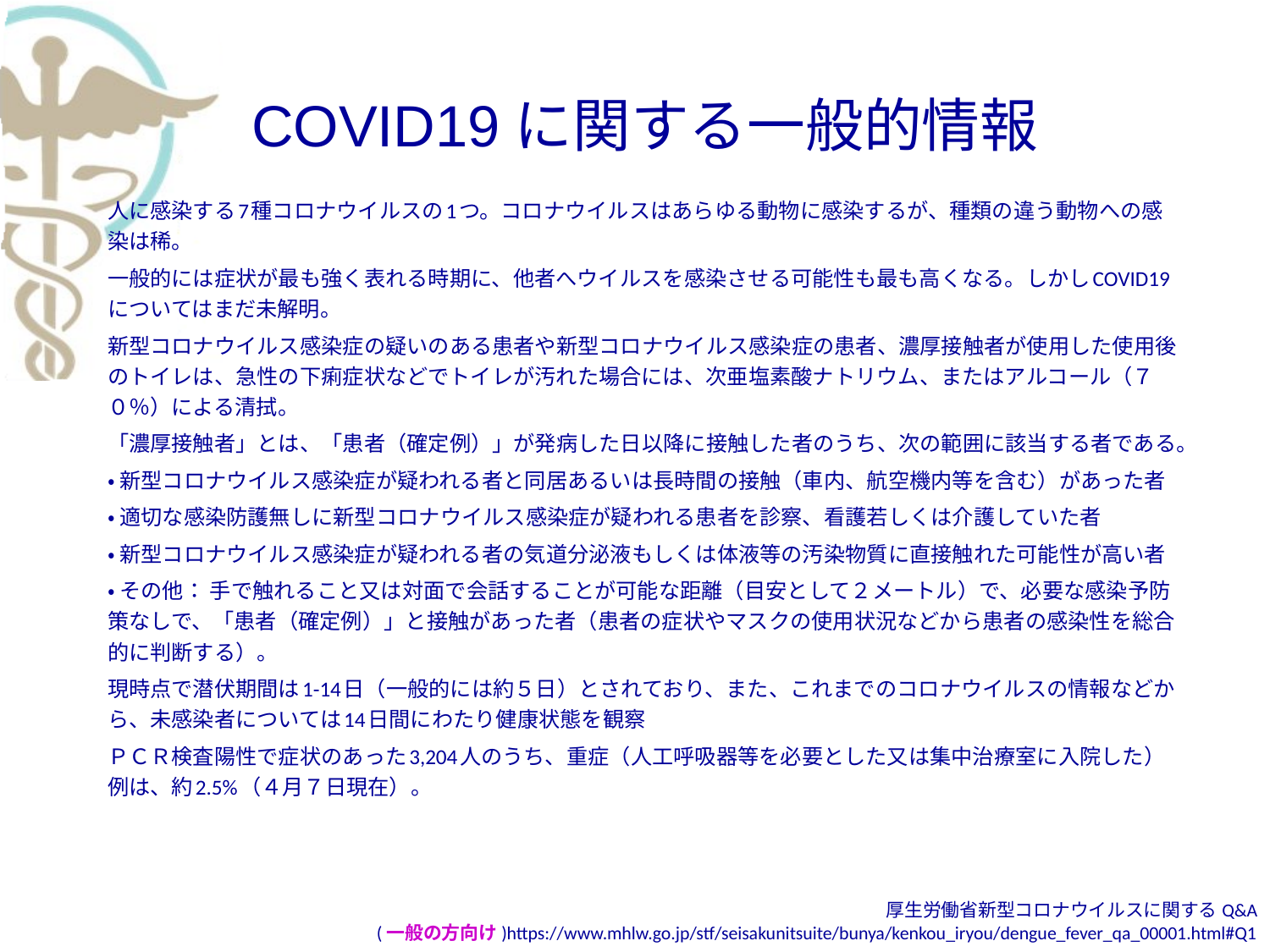

# COVID19に関する一般的情報
人に感染する7種コロナウイルスの1つ。コロナウイルスはあらゆる動物に感染するが、種類の違う動物への感染は稀。
一般的には症状が最も強く表れる時期に、他者へウイルスを感染させる可能性も最も高くなる。しかしCOVID19についてはまだ未解明。
新型コロナウイルス感染症の疑いのある患者や新型コロナウイルス感染症の患者、濃厚接触者が使用した使用後のトイレは、急性の下痢症状などでトイレが汚れた場合には、次亜塩素酸ナトリウム、またはアルコール（７０％）による清拭。
「濃厚接触者」とは、「患者（確定例）」が発病した日以降に接触した者のうち、次の範囲に該当する者である。
・ 新型コロナウイルス感染症が疑われる者と同居あるいは長時間の接触（車内、航空機内等を含む）があった者
・ 適切な感染防護無しに新型コロナウイルス感染症が疑われる患者を診察、看護若しくは介護していた者
・ 新型コロナウイルス感染症が疑われる者の気道分泌液もしくは体液等の汚染物質に直接触れた可能性が高い者
・ その他： 手で触れること又は対面で会話することが可能な距離（目安として２メートル）で、必要な感染予防策なしで、「患者（確定例）」と接触があった者（患者の症状やマスクの使用状況などから患者の感染性を総合的に判断する）。
現時点で潜伏期間は1-14日（一般的には約５日）とされており、また、これまでのコロナウイルスの情報などから、未感染者については14日間にわたり健康状態を観察
ＰＣＲ検査陽性で症状のあった3,204人のうち、重症（人工呼吸器等を必要とした又は集中治療室に入院した）例は、約2.5%（４月７日現在）。

厚生労働省新型コロナウイルスに関するQ&A
(一般の方向け)https://www.mhlw.go.jp/stf/seisakunitsuite/bunya/kenkou_iryou/dengue_fever_qa_00001.html#Q1